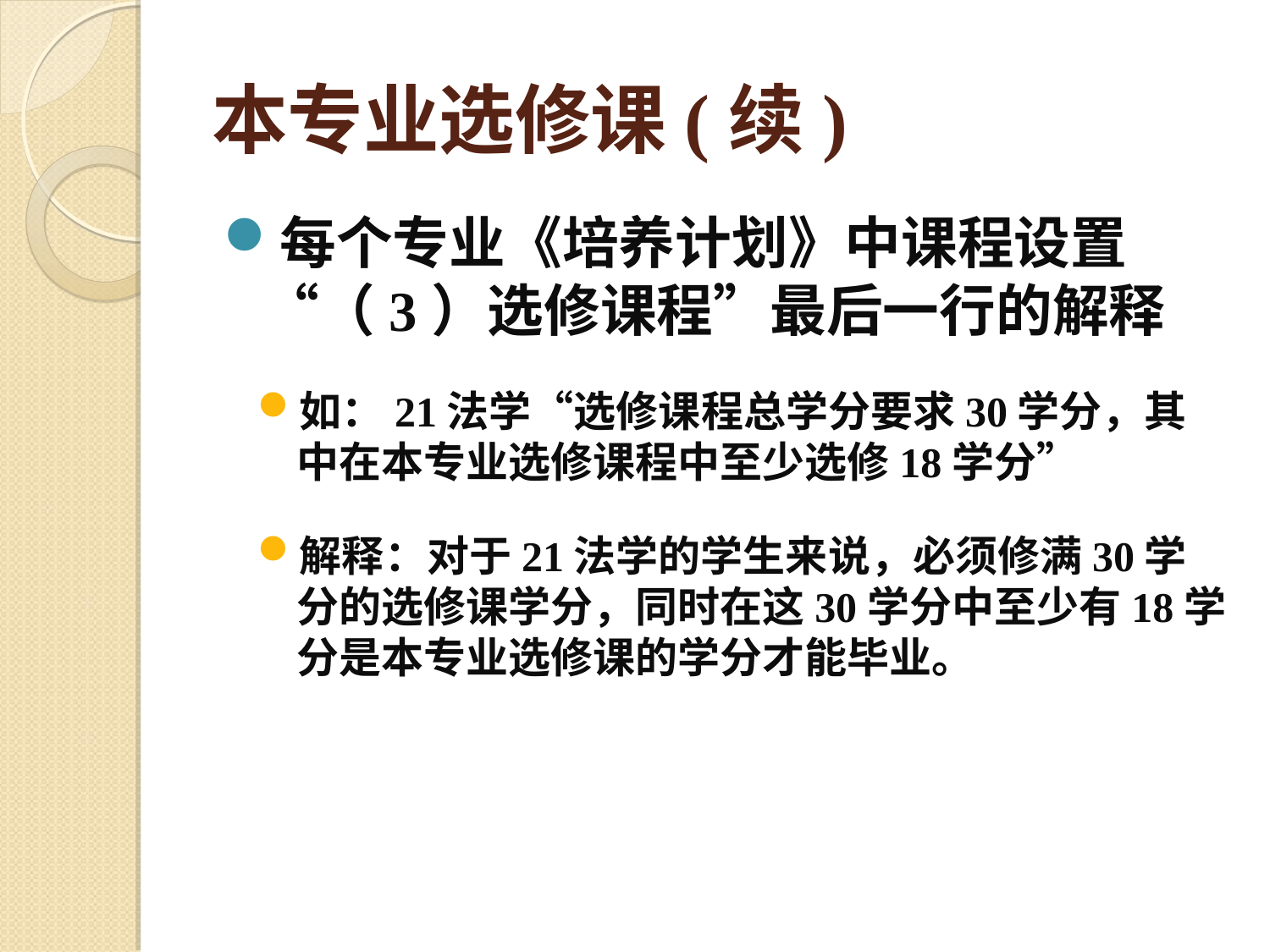

本专业选修课(续)
每个专业《培养计划》中课程设置“（3）选修课程”最后一行的解释
如：21法学“选修课程总学分要求30学分，其中在本专业选修课程中至少选修18学分”
解释：对于21法学的学生来说，必须修满30学分的选修课学分，同时在这30学分中至少有18学分是本专业选修课的学分才能毕业。